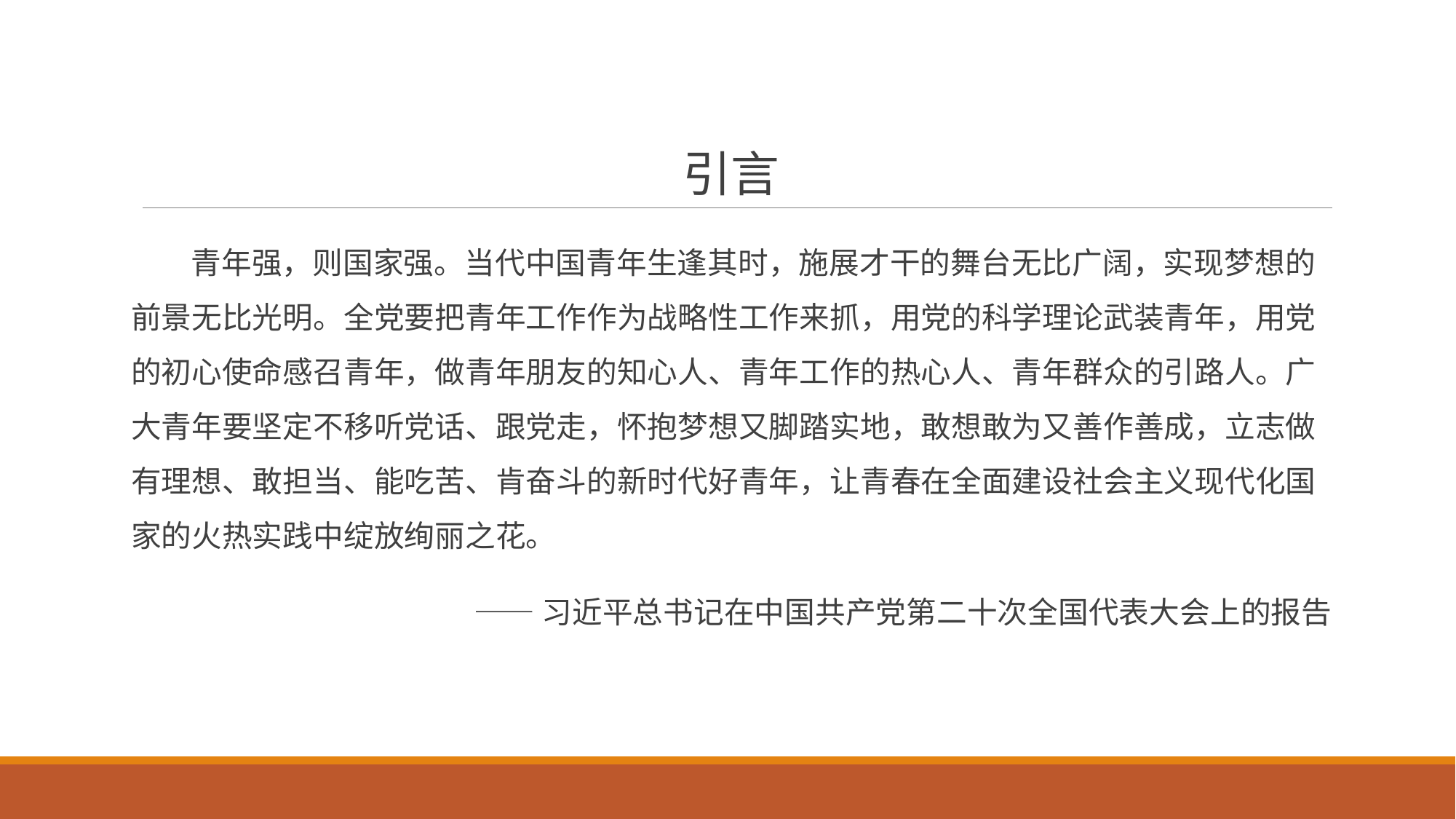

# 引言
青年强，则国家强。当代中国青年生逢其时，施展才干的舞台无比广阔，实现梦想的前景无比光明。全党要把青年工作作为战略性工作来抓，用党的科学理论武装青年，用党的初心使命感召青年，做青年朋友的知心人、青年工作的热心人、青年群众的引路人。广大青年要坚定不移听党话、跟党走，怀抱梦想又脚踏实地，敢想敢为又善作善成，立志做有理想、敢担当、能吃苦、肯奋斗的新时代好青年，让青春在全面建设社会主义现代化国家的火热实践中绽放绚丽之花。
——习近平总书记在中国共产党第二十次全国代表大会上的报告